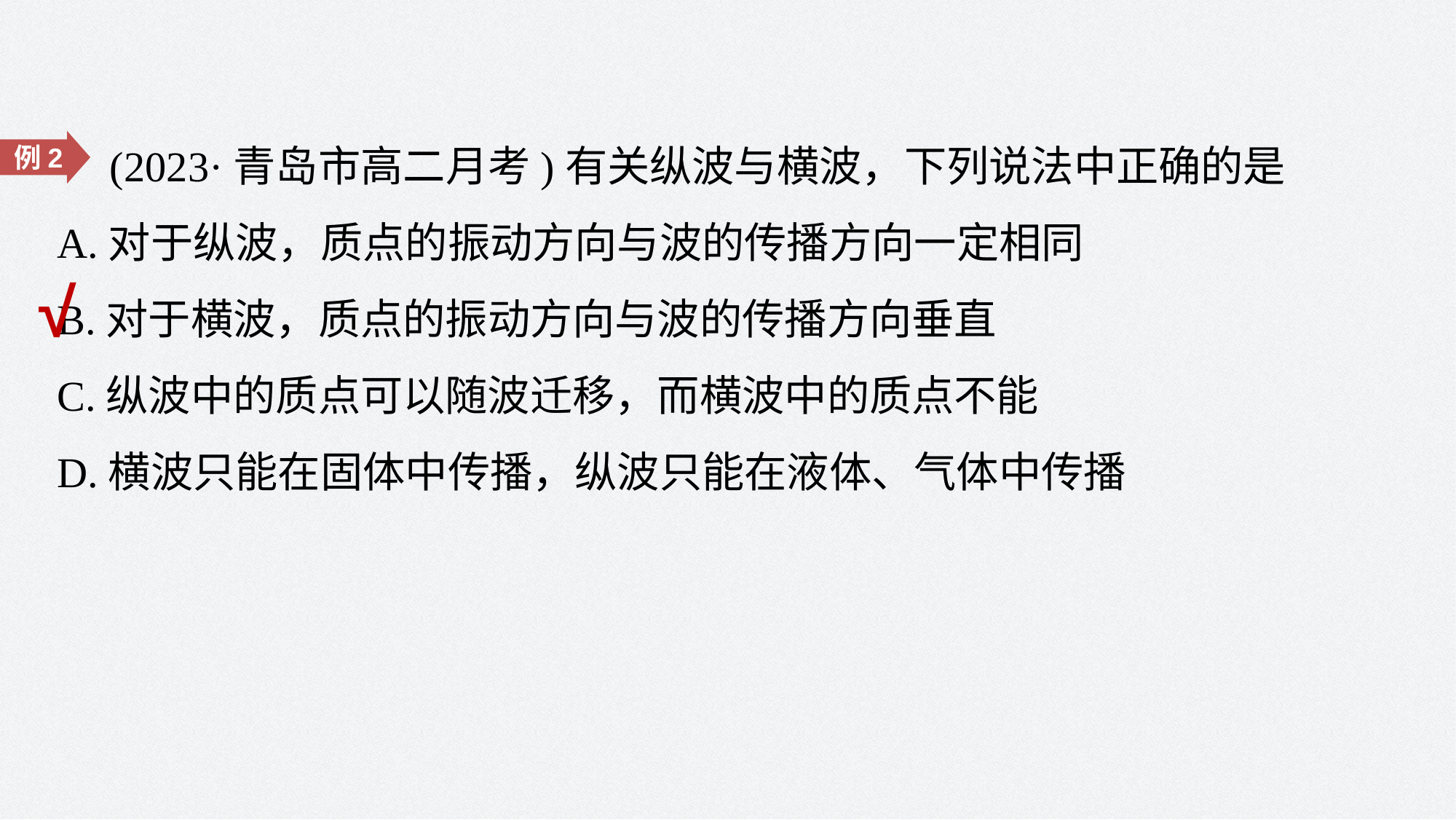

(2023·青岛市高二月考)有关纵波与横波，下列说法中正确的是
A.对于纵波，质点的振动方向与波的传播方向一定相同
B.对于横波，质点的振动方向与波的传播方向垂直
C.纵波中的质点可以随波迁移，而横波中的质点不能
D.横波只能在固体中传播，纵波只能在液体、气体中传播

例2
√